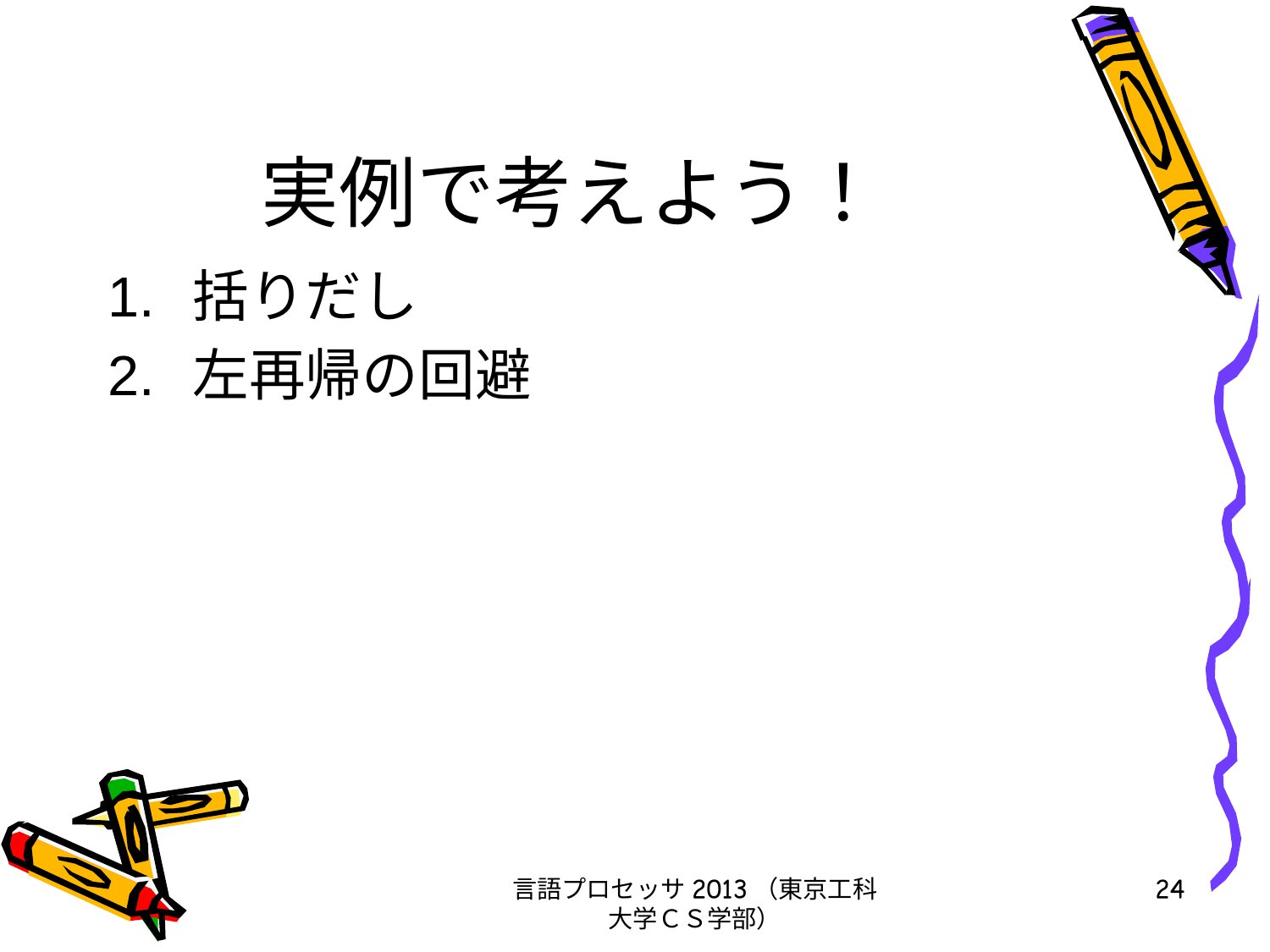

# 実例で考えよう！
括りだし
左再帰の回避
言語プロセッサ2013（東京工科大学ＣＳ学部）
24